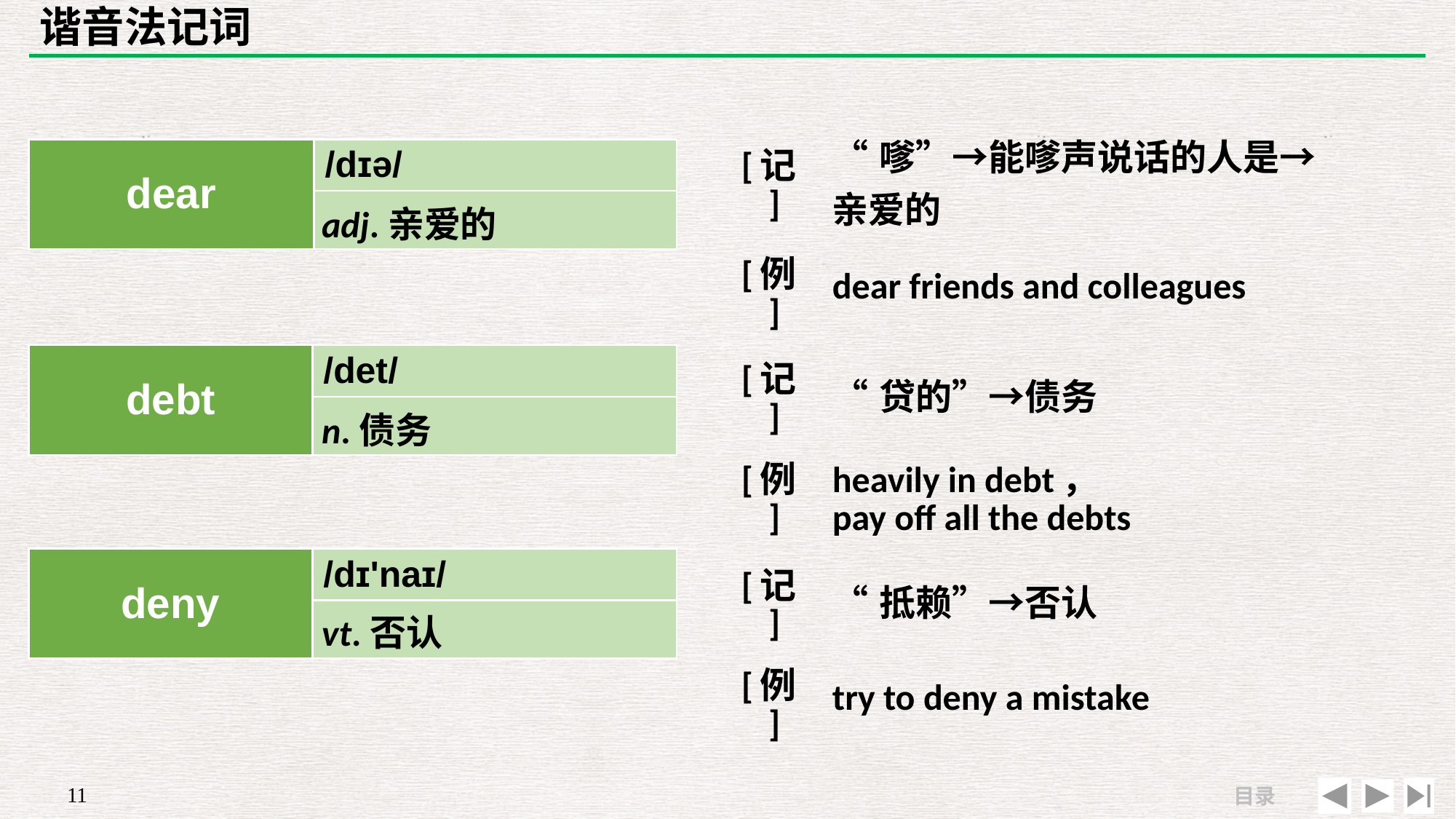

# 谐音法记词

| [记] | “嗲”→能嗲声说话的人是→ 亲爱的 |
| --- | --- |
| [例] | dear friends and colleagues |
| dear | /dɪə/ |
| --- | --- |
|  |  |
adj.亲爱的
| [记] | “贷的”→债务 |
| --- | --- |
| [例] | heavily in debt， pay off all the debts |
| debt | /det/ |
| --- | --- |
|  |  |
n.债务
| deny | /dɪ'naɪ/ |
| --- | --- |
|  |  |
| [记] | “抵赖”→否认 |
| --- | --- |
| [例] | try to deny a mistake |
vt.否认